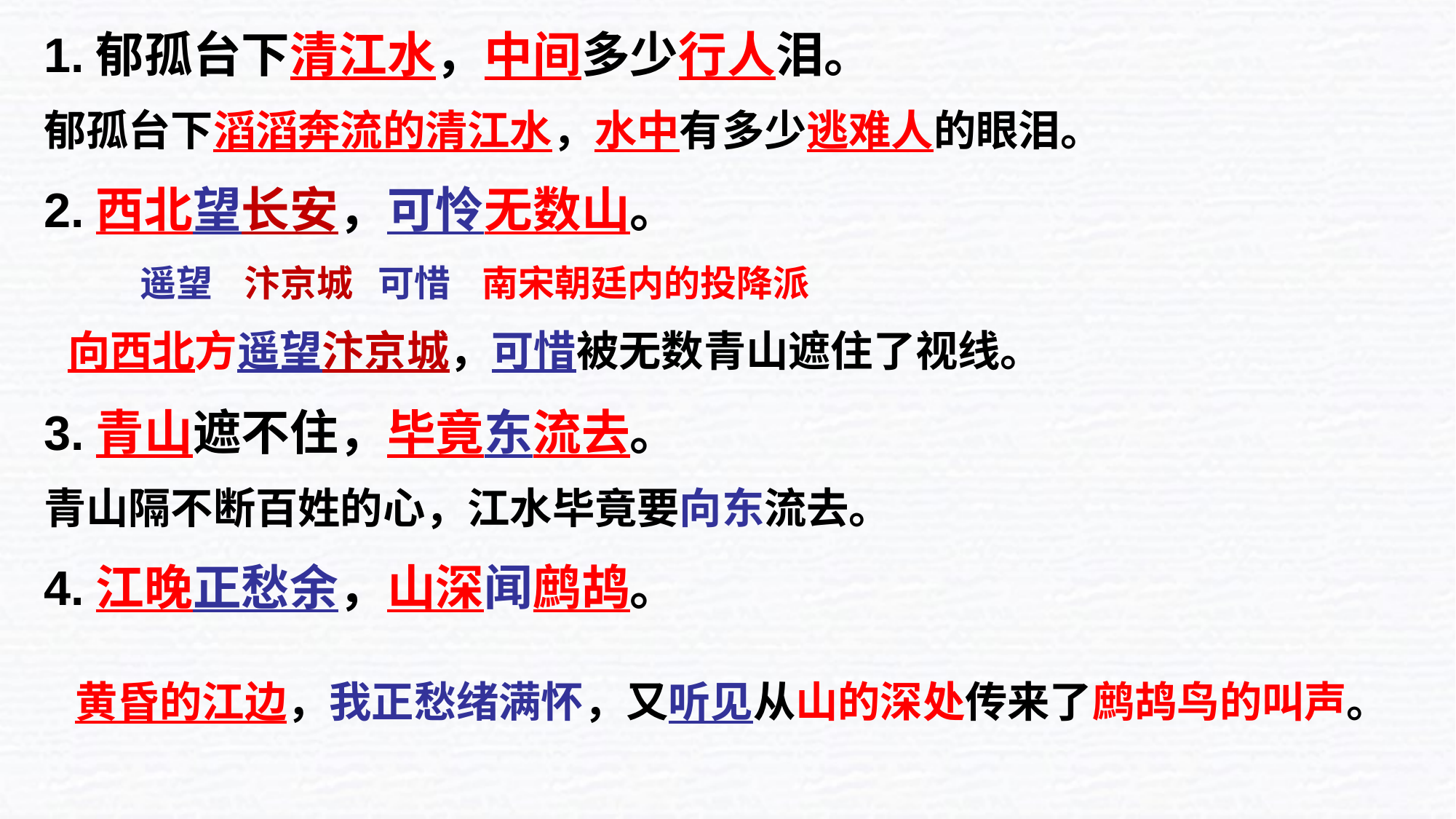

1.郁孤台下清江水，中间多少行人泪。
郁孤台下滔滔奔流的清江水，水中有多少逃难人的眼泪。
2.西北望长安，可怜无数山。

3.青山遮不住，毕竟东流去。
青山隔不断百姓的心，江水毕竟要向东流去。
4.江晚正愁余，山深闻鹧鸪。
遥望
汴京城
可惜
南宋朝廷内的投降派
向西北方遥望汴京城，可惜被无数青山遮住了视线。
黄昏的江边，我正愁绪满怀，又听见从山的深处传来了鹧鸪鸟的叫声。